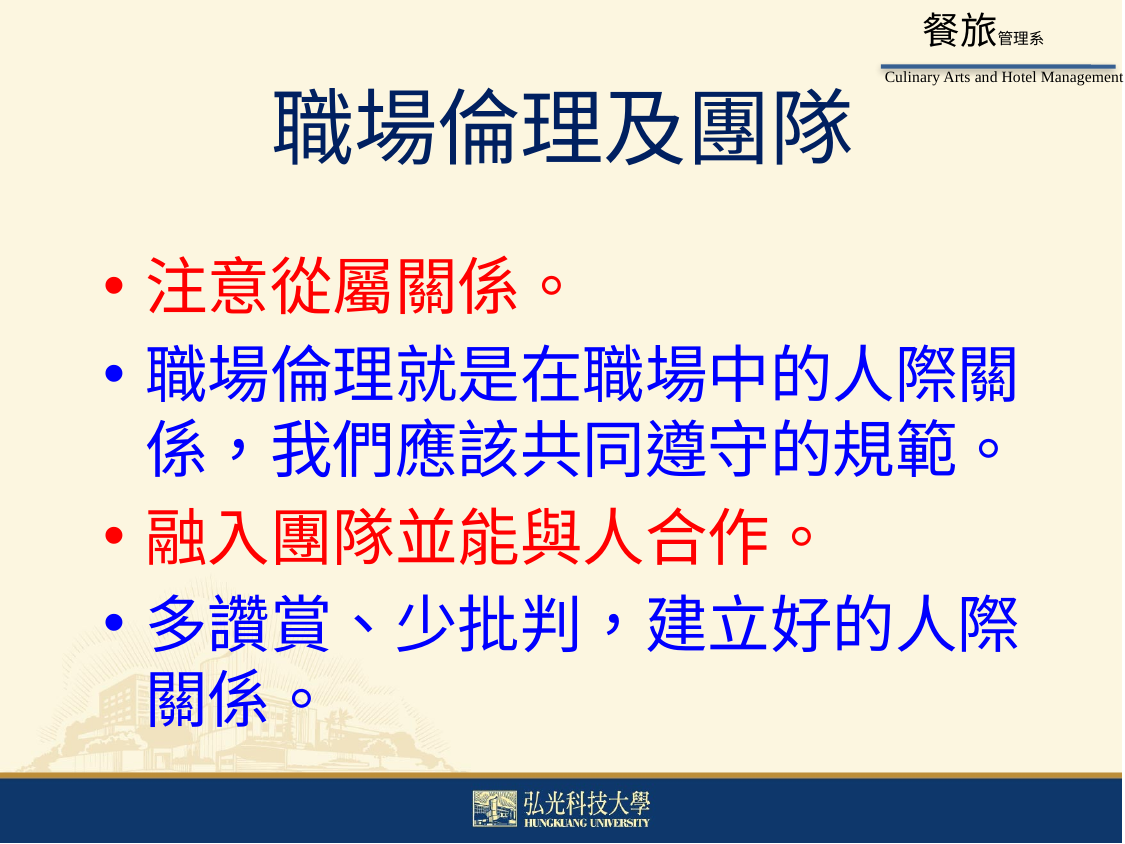

職場倫理及團隊
注意從屬關係。
職場倫理就是在職場中的人際關係，我們應該共同遵守的規範。
融入團隊並能與人合作。
多讚賞、少批判，建立好的人際關係。